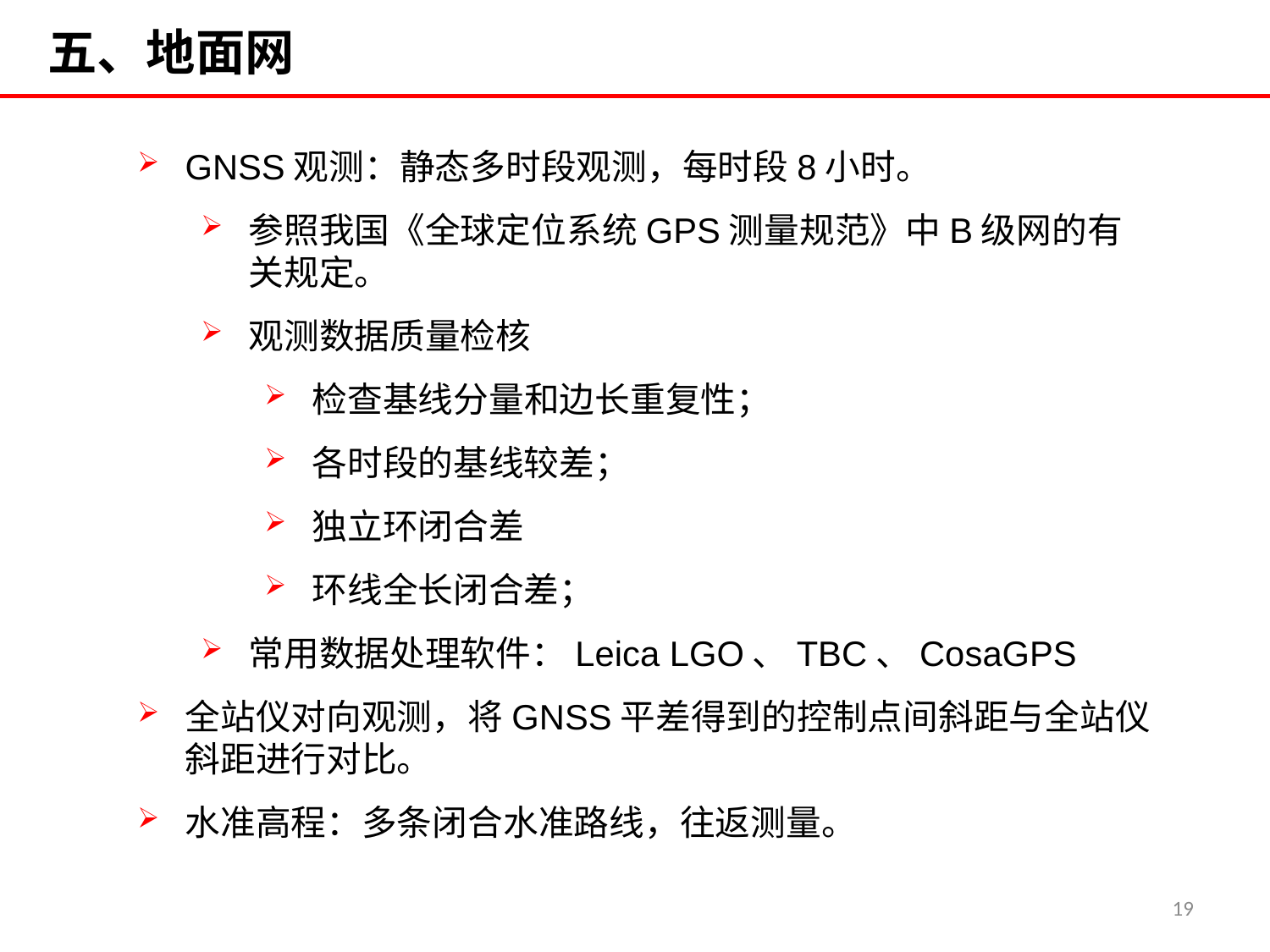

# 五、地面网
GNSS观测：静态多时段观测，每时段8小时。
参照我国《全球定位系统GPS测量规范》中B级网的有关规定。
观测数据质量检核
检查基线分量和边长重复性；
各时段的基线较差；
独立环闭合差
环线全长闭合差；
常用数据处理软件：Leica LGO、TBC、CosaGPS
全站仪对向观测，将GNSS平差得到的控制点间斜距与全站仪斜距进行对比。
水准高程：多条闭合水准路线，往返测量。
19